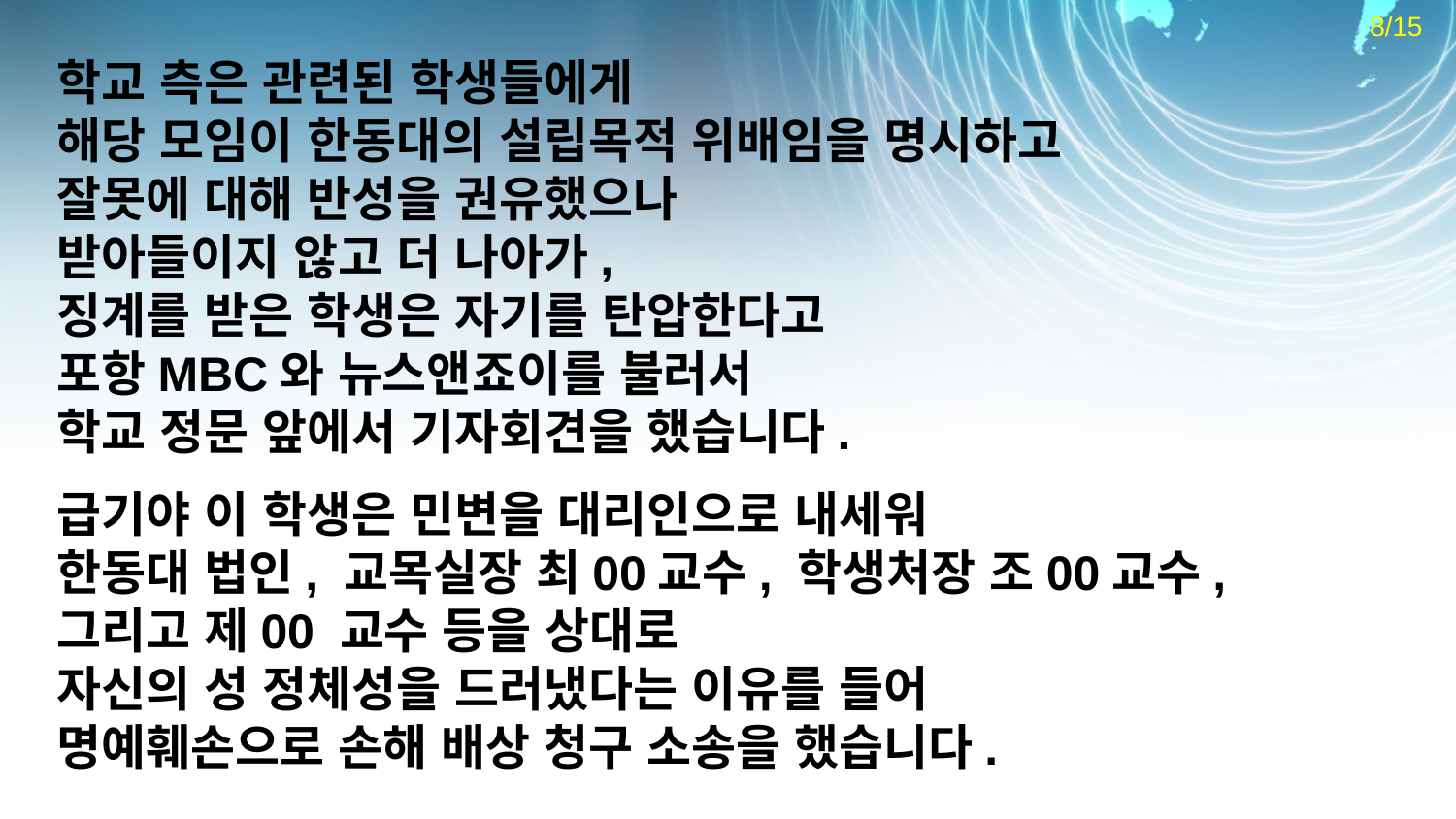

8/15
학교 측은 관련된 학생들에게
해당 모임이 한동대의 설립목적 위배임을 명시하고
잘못에 대해 반성을 권유했으나
받아들이지 않고 더 나아가,
징계를 받은 학생은 자기를 탄압한다고
포항MBC와 뉴스앤죠이를 불러서
학교 정문 앞에서 기자회견을 했습니다.

급기야 이 학생은 민변을 대리인으로 내세워
한동대 법인, 교목실장 최00교수, 학생처장 조00교수,
그리고 제00 교수 등을 상대로
자신의 성 정체성을 드러냈다는 이유를 들어
명예훼손으로 손해 배상 청구 소송을 했습니다.